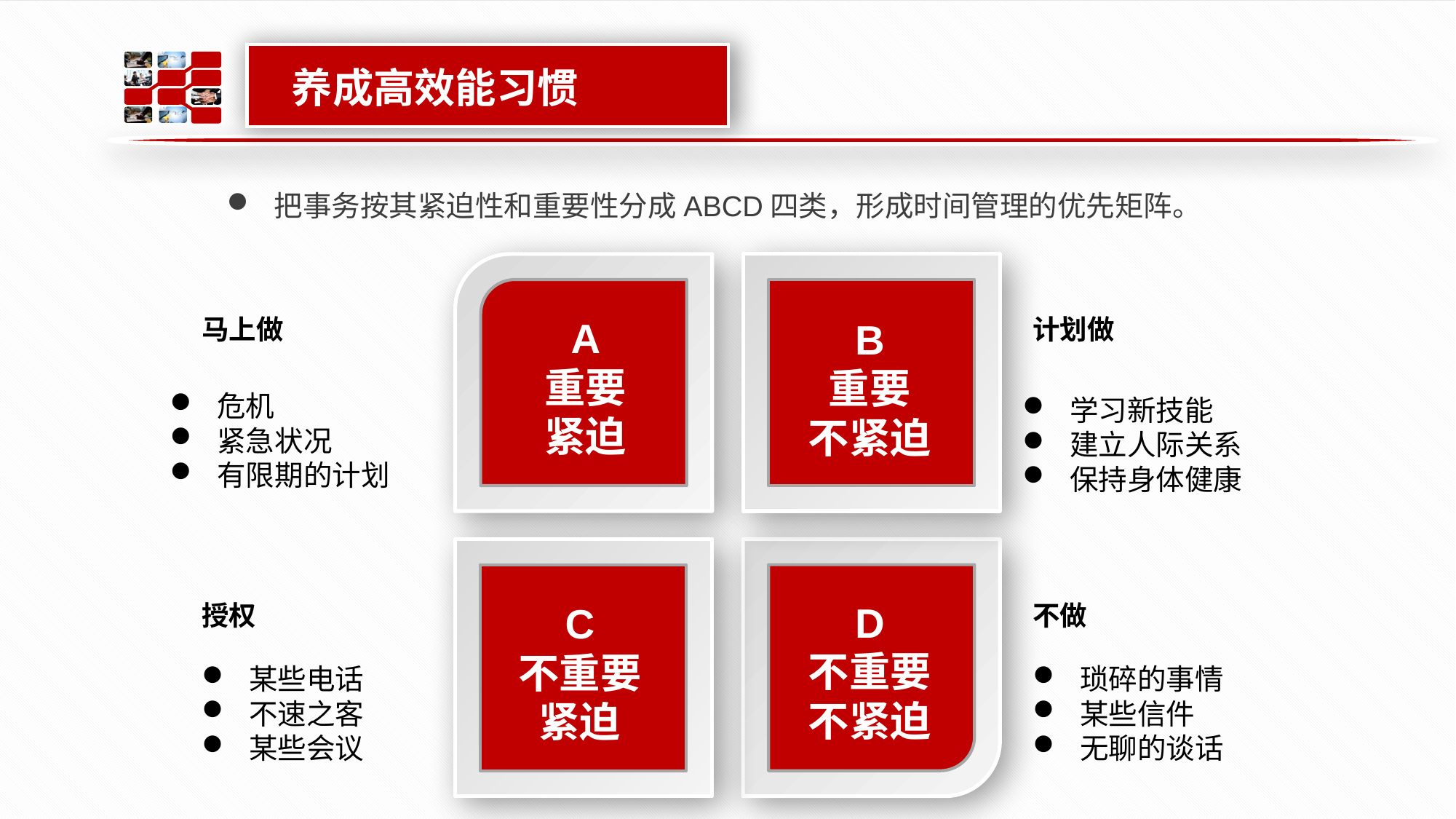

养成高效能习惯
 把事务按其紧迫性和重要性分成ABCD四类，形成时间管理的优先矩阵。

马上做
 危机
 紧急状况
 有限期的计划
计划做
 学习新技能
 建立人际关系
 保持身体健康
A
重要
紧迫
B
重要
不紧迫

D
不重要
不紧迫
C
不重要
紧迫
授权
 某些电话
 不速之客
 某些会议
不做
 琐碎的事情
 某些信件
 无聊的谈话